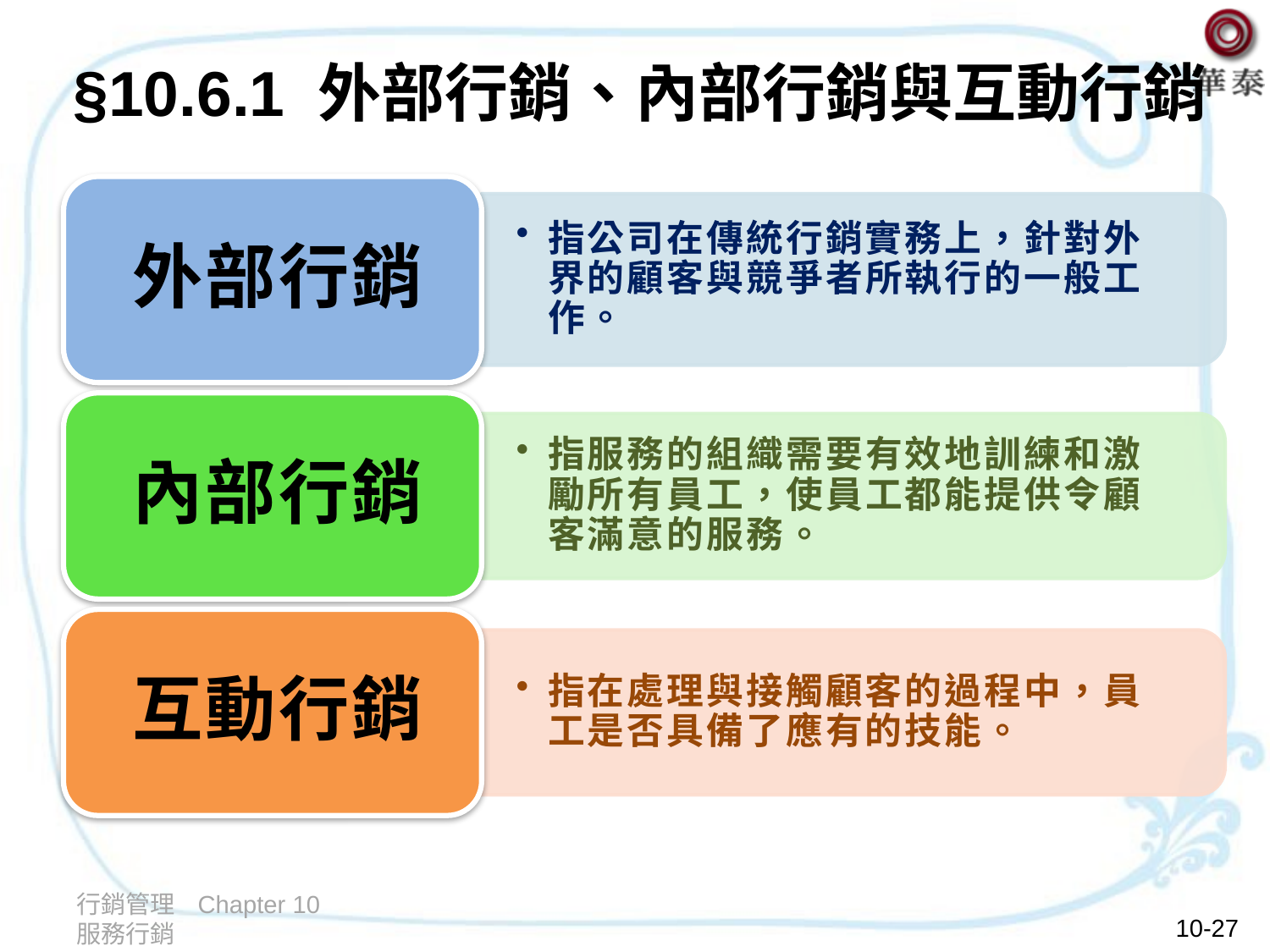

# §10.6.1 外部行銷、內部行銷與互動行銷
指公司在傳統行銷實務上，針對外界的顧客與競爭者所執行的一般工作。
外部行銷
指服務的組織需要有效地訓練和激勵所有員工，使員工都能提供令顧客滿意的服務。
內部行銷
指在處理與接觸顧客的過程中，員工是否具備了應有的技能。
互動行銷
行銷管理   Chapter 10   服務行銷
10-27